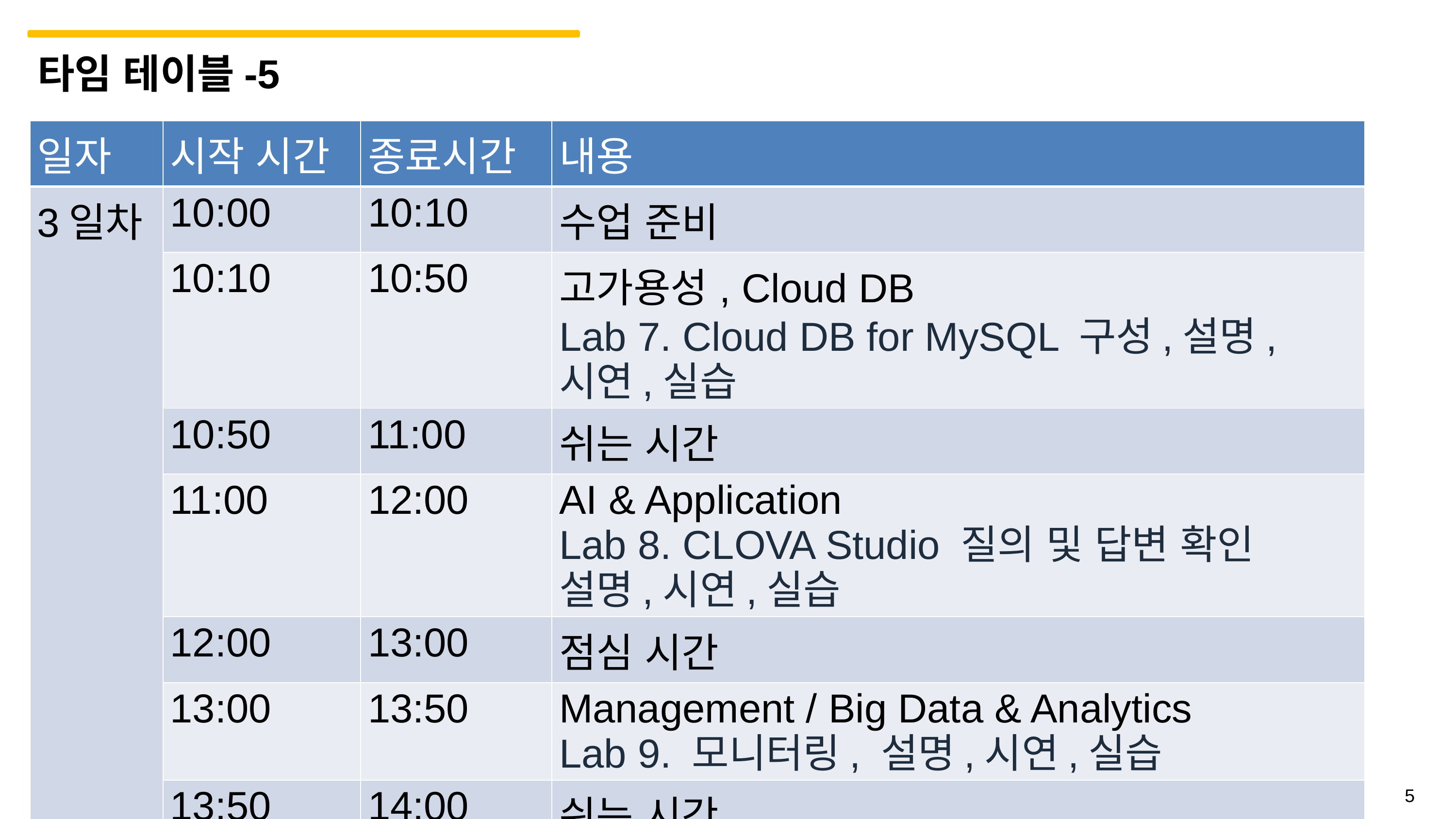

타임 테이블-5
| 일자 | 시작 시간 | 종료시간 | 내용 |
| --- | --- | --- | --- |
| 3일차 | 10:00 | 10:10 | 수업 준비 |
|  | 10:10 | 10:50 | 고가용성, Cloud DB Lab 7. Cloud DB for MySQL 구성,설명, 시연,실습 |
|  | 10:50 | 11:00 | 쉬는 시간 |
|  | 11:00 | 12:00 | AI & Application Lab 8. CLOVA Studio 질의 및 답변 확인 설명,시연,실습 |
|  | 12:00 | 13:00 | 점심 시간 |
|  | 13:00 | 13:50 | Management / Big Data & Analytics Lab 9. 모니터링, 설명,시연,실습 |
|  | 13:50 | 14:00 | 쉬는 시간 |
5